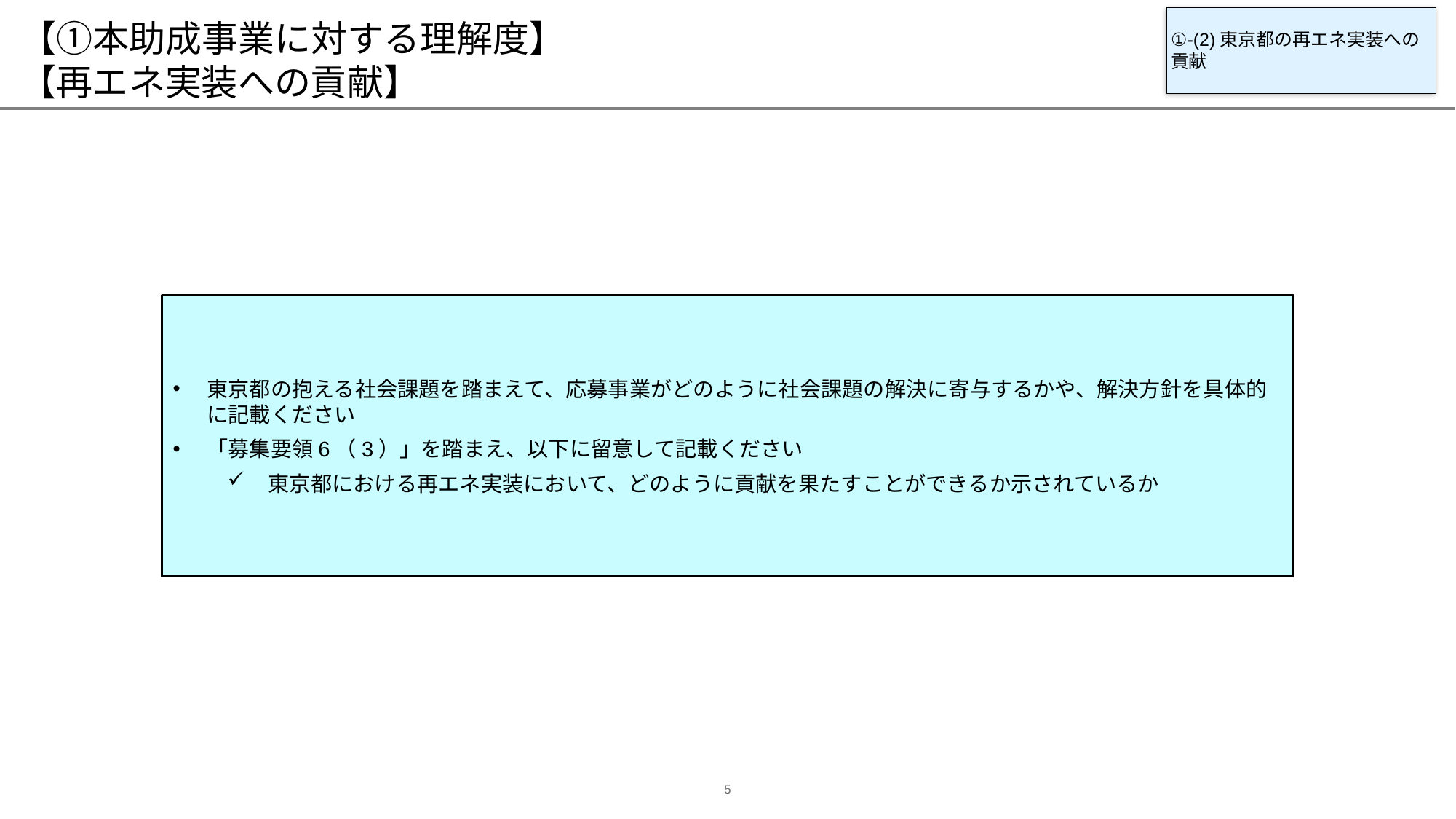

# 【①本助成事業に対する理解度】 【再エネ実装への貢献】
①-(2)東京都の再エネ実装への貢献
東京都の抱える社会課題を踏まえて、応募事業がどのように社会課題の解決に寄与するかや、解決方針を具体的に記載ください
「募集要領6（3）」を踏まえ、以下に留意して記載ください
東京都における再エネ実装において、どのように貢献を果たすことができるか示されているか